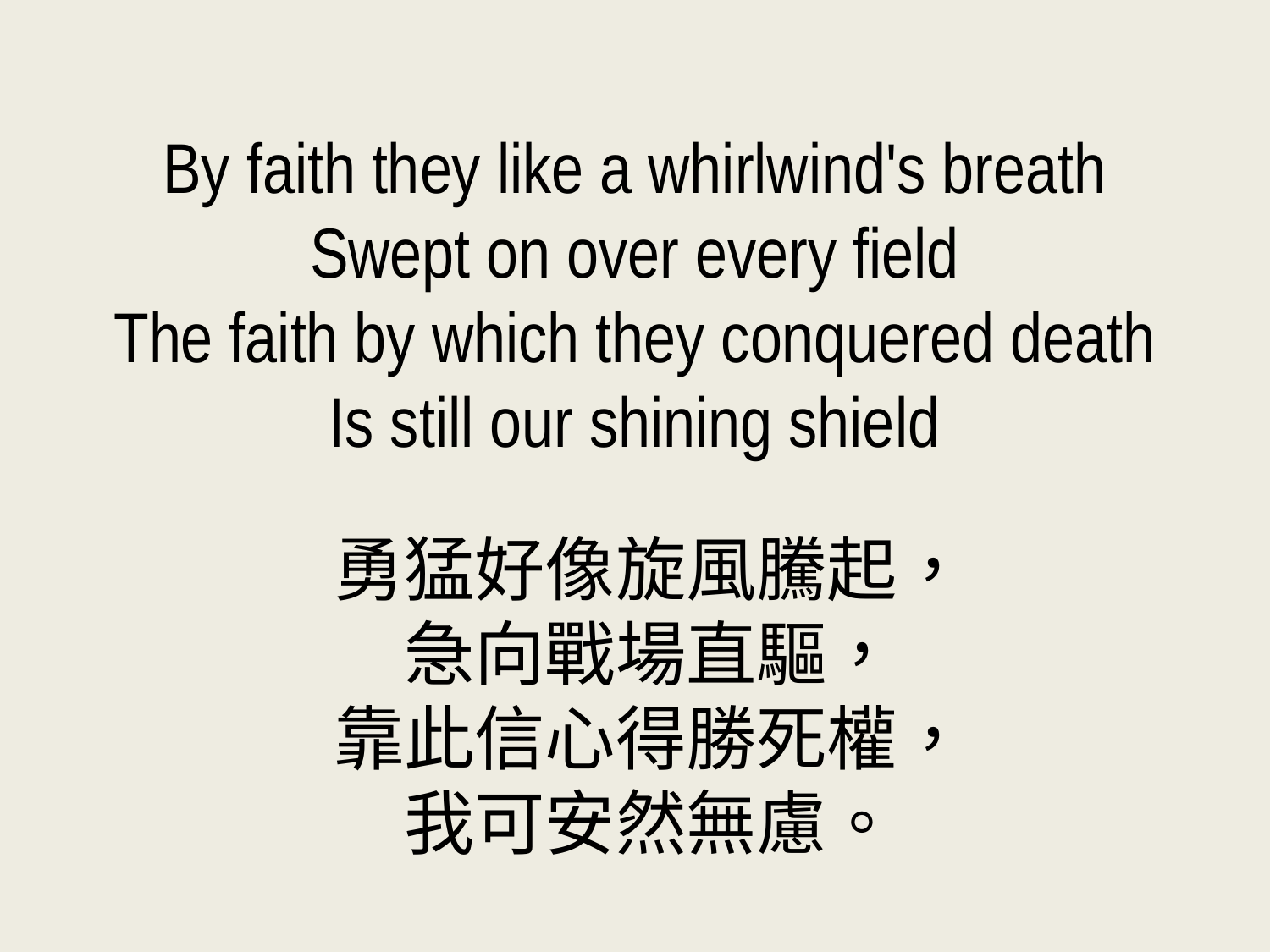

By faith they like a whirlwind's breath
Swept on over every field
The faith by which they conquered death
Is still our shining shield
勇猛好像旋風騰起，
急向戰場直驅，
靠此信心得勝死權，
我可安然無慮。